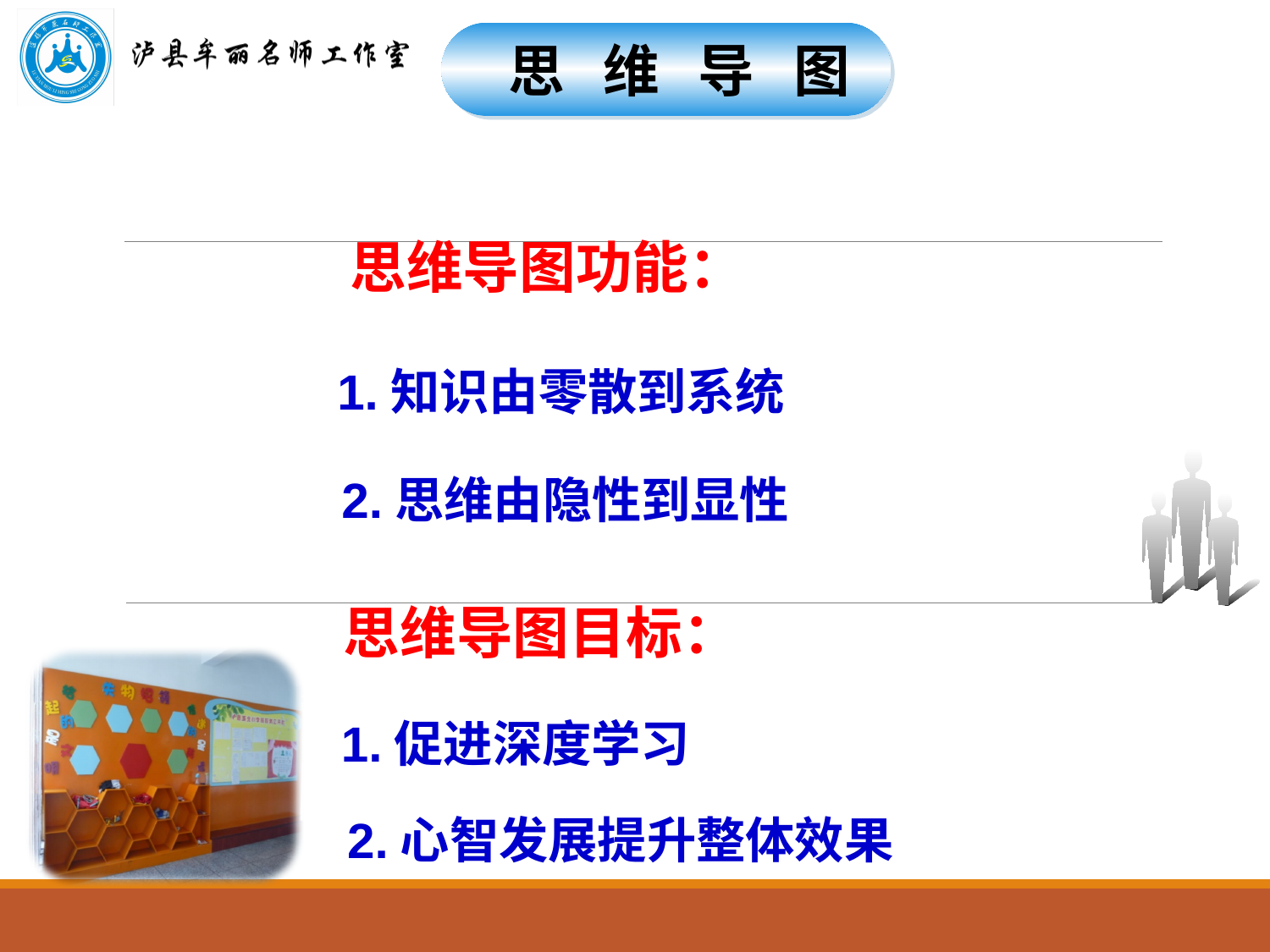

思   维   导   图
      思维导图功能：
     1.知识由零散到系统
      2.思维由隐性到显性

    思维导图目标：
    1.促进深度学习
     2.心智发展提升整体效果